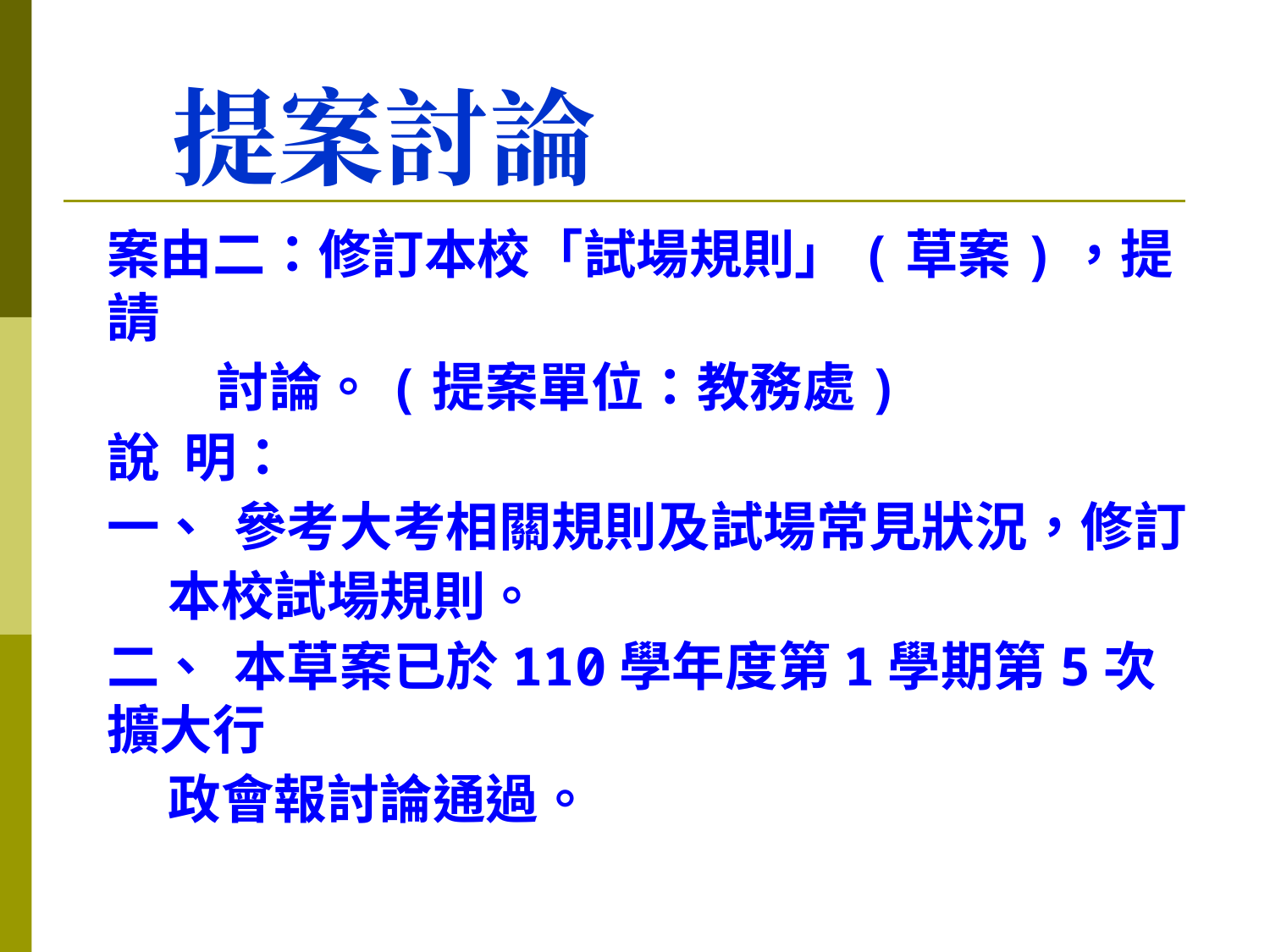

# 提案討論
案由二：修訂本校「試場規則」(草案)，提請
        討論。(提案單位：教務處)
說  明：
一、	參考大考相關規則及試場常見狀況，修訂
    本校試場規則。
二、	本草案已於110學年度第1學期第5次擴大行
    政會報討論通過。